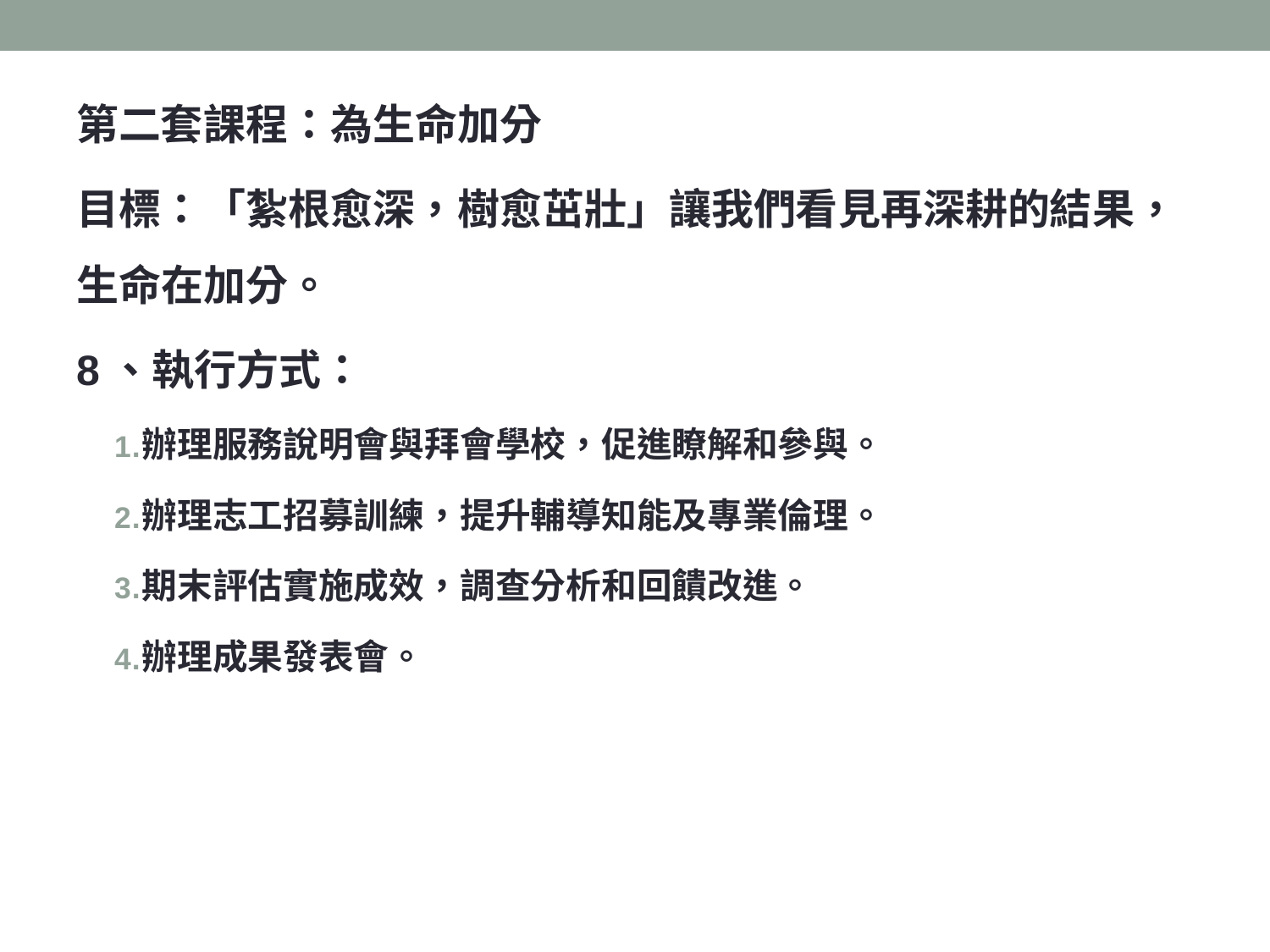

第二套課程：為生命加分
目標：「紮根愈深，樹愈茁壯」讓我們看見再深耕的結果，生命在加分。
8、執行方式：
辦理服務說明會與拜會學校，促進瞭解和參與。
辦理志工招募訓練，提升輔導知能及專業倫理。
期末評估實施成效，調查分析和回饋改進。
辦理成果發表會。